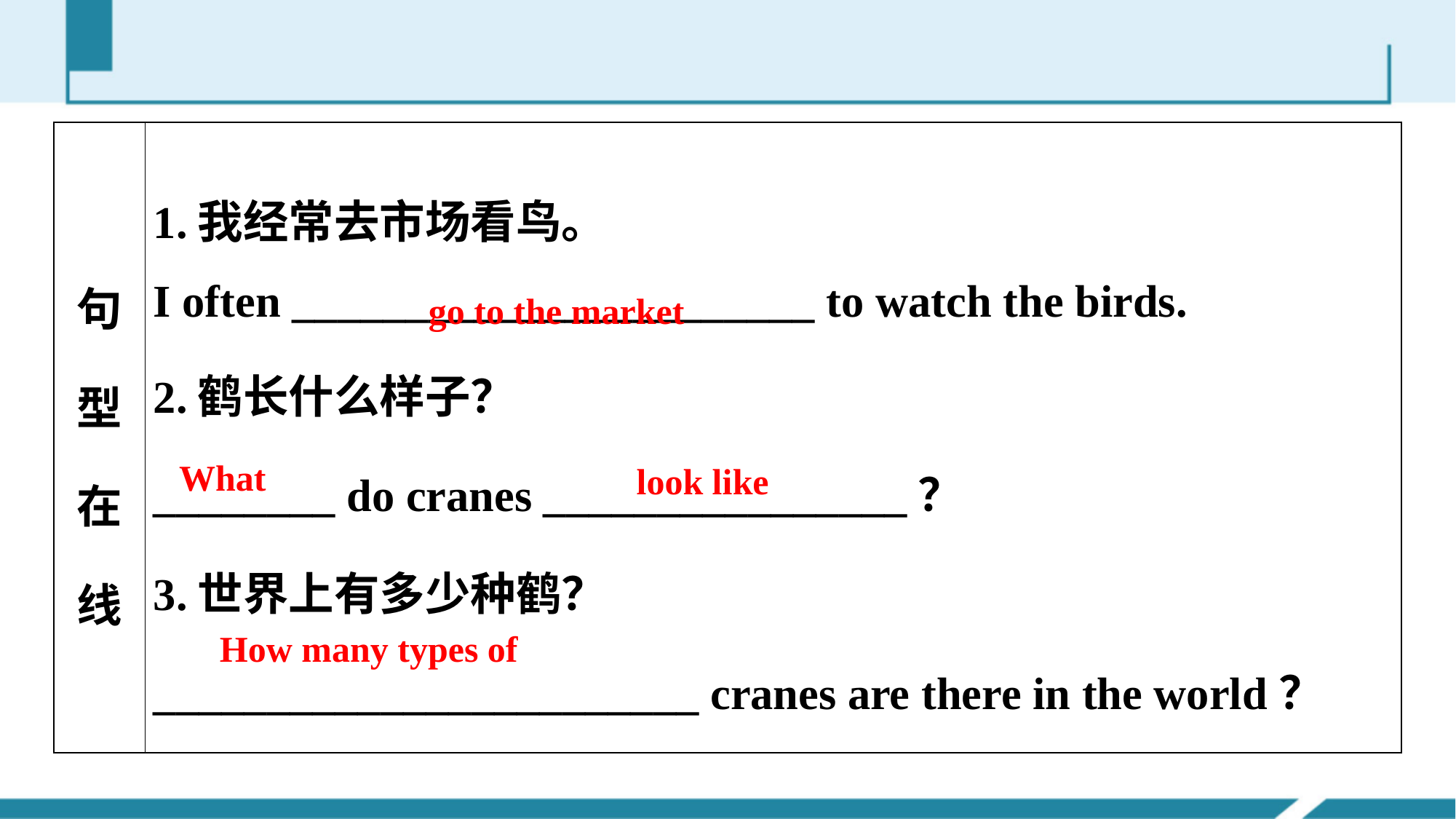

| 句型在线 | 1.我经常去市场看鸟。 I often \_\_\_\_\_\_\_\_\_\_\_\_\_\_\_\_\_\_\_\_\_\_\_ to watch the birds. 2.鹤长什么样子？ \_\_\_\_\_\_\_\_ do cranes \_\_\_\_\_\_\_\_\_\_\_\_\_\_\_\_？ 3.世界上有多少种鹤？ \_\_\_\_\_\_\_\_\_\_\_\_\_\_\_\_\_\_\_\_\_\_\_\_ cranes are there in the world？ |
| --- | --- |
go to the market
What
look like
How many types of